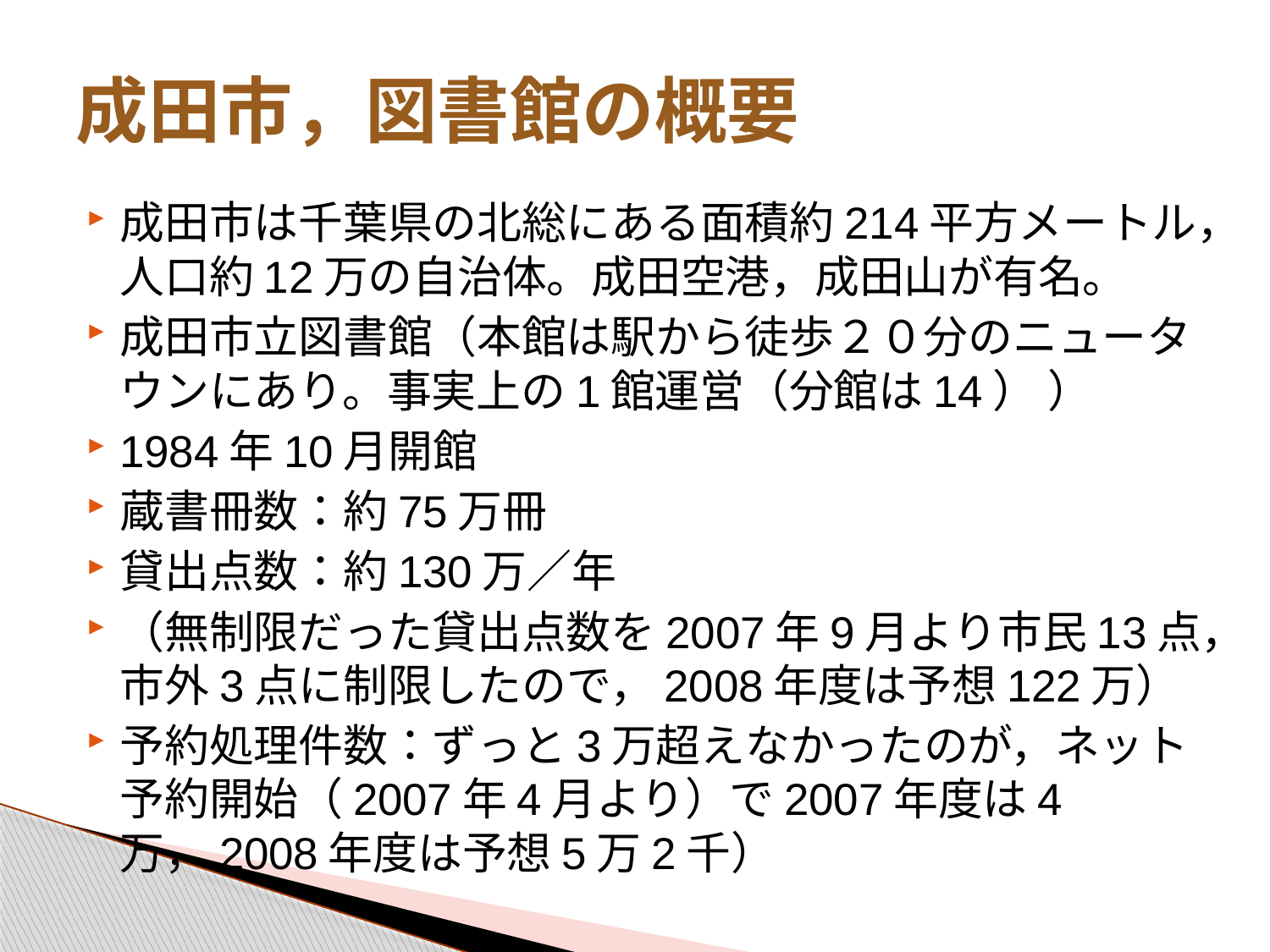

# 成田市，図書館の概要
成田市は千葉県の北総にある面積約214平方メートル，人口約12万の自治体。成田空港，成田山が有名。
成田市立図書館（本館は駅から徒歩２０分のニュータウンにあり。事実上の1館運営（分館は14） ）
1984年10月開館
蔵書冊数：約75万冊
貸出点数：約130万／年
（無制限だった貸出点数を2007年9月より市民13点，市外3点に制限したので，2008年度は予想122万）
予約処理件数：ずっと3万超えなかったのが，ネット予約開始（2007年4月より）で2007年度は4万，2008年度は予想5万2千）